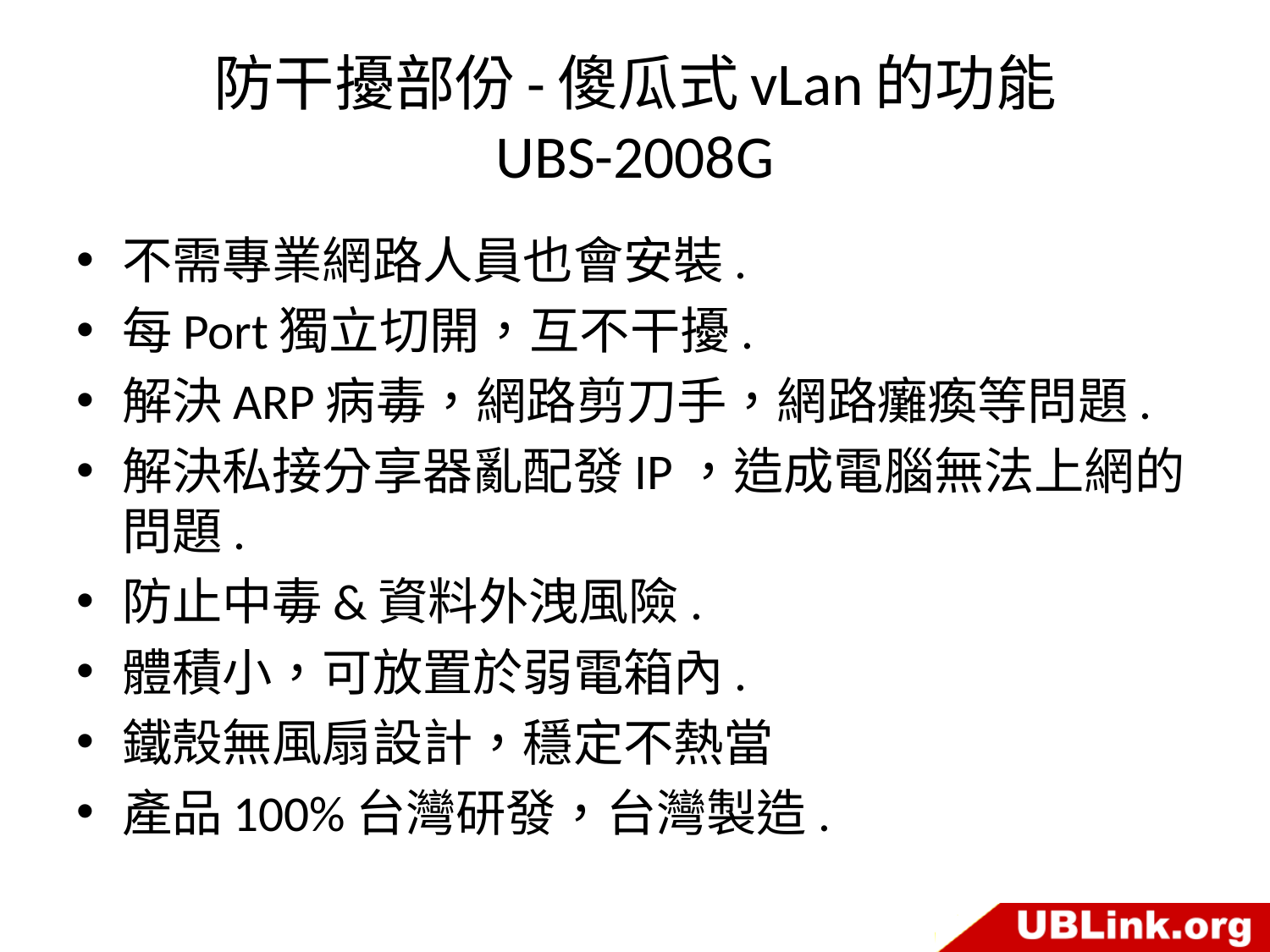

# 防干擾部份-傻瓜式vLan的功能 UBS-2008G
不需專業網路人員也會安裝.
每Port獨立切開，互不干擾.
解決ARP病毒，網路剪刀手，網路癱瘓等問題.
解決私接分享器亂配發IP，造成電腦無法上網的問題.
防止中毒&資料外洩風險.
體積小，可放置於弱電箱內.
鐵殼無風扇設計，穩定不熱當
產品100%台灣研發，台灣製造.